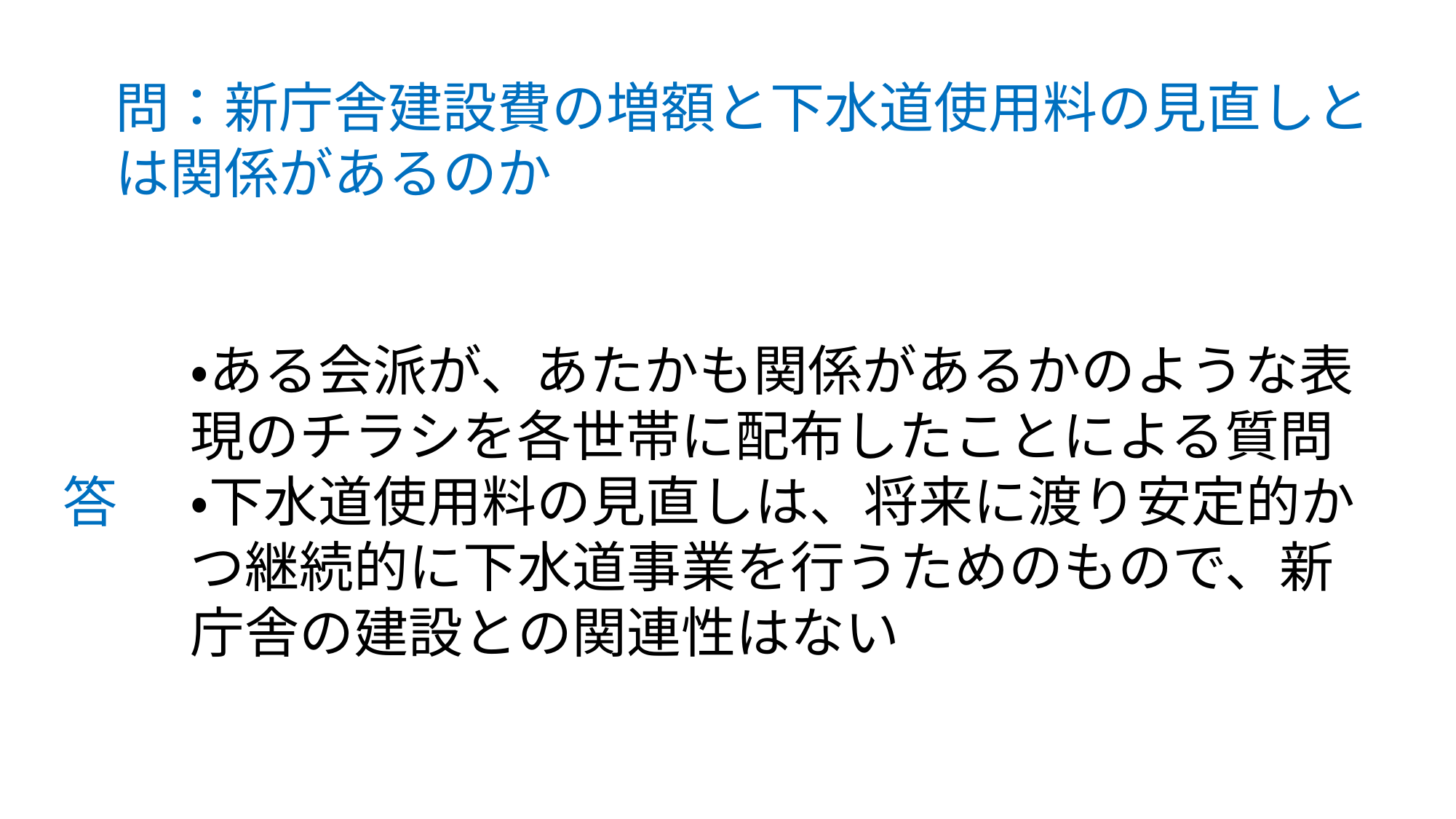

問：新庁舎建設費の増額と下水道使用料の見直しとは関係があるのか
・ある会派が、あたかも関係があるかのような表現のチラシを各世帯に配布したことによる質問
・下水道使用料の見直しは、将来に渡り安定的かつ継続的に下水道事業を行うためのもので、新庁舎の建設との関連性はない
答